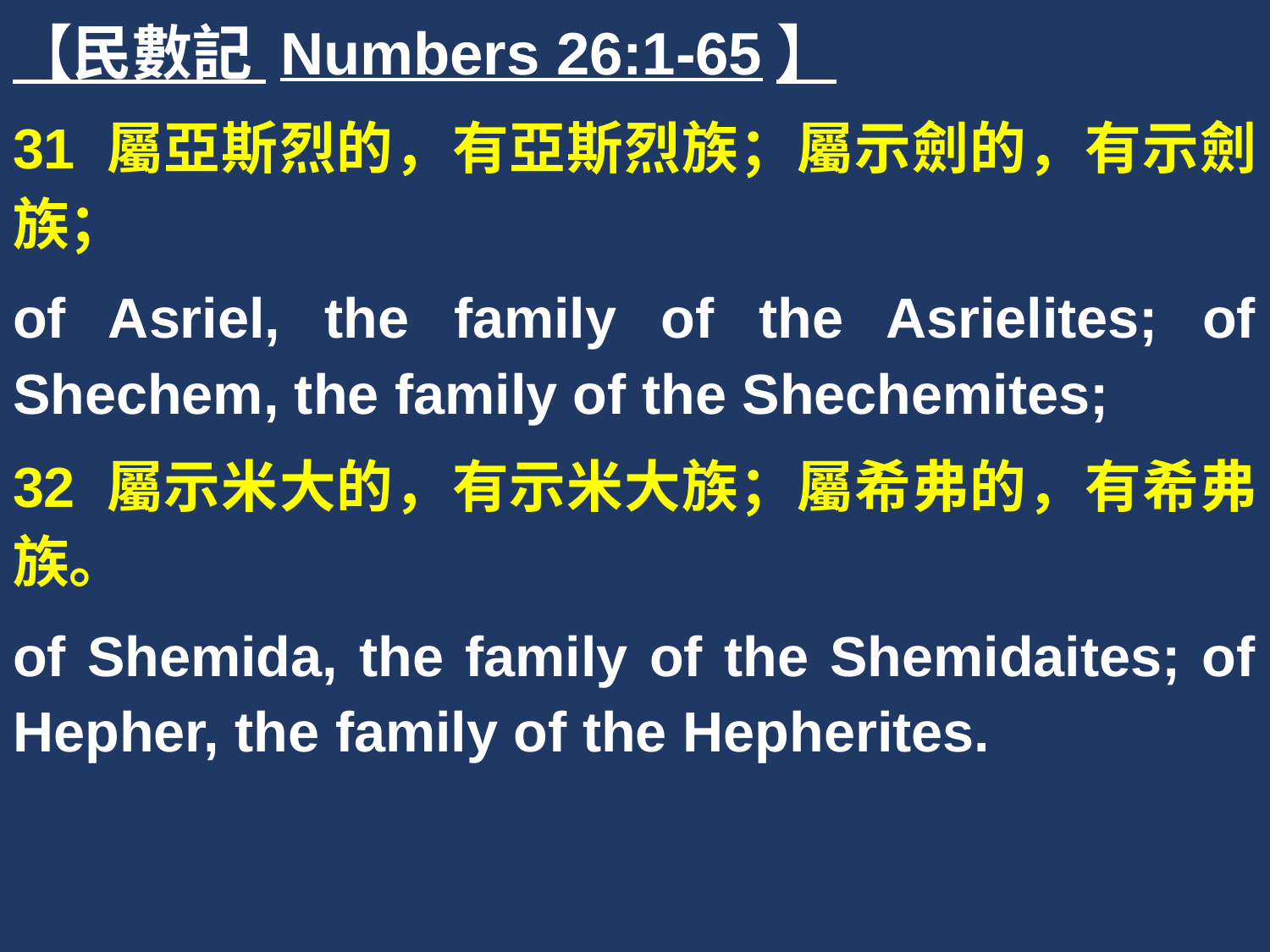

【民數記 Numbers 26:1-65】
31 屬亞斯烈的，有亞斯烈族；屬示劍的，有示劍族；
of Asriel, the family of the Asrielites; of Shechem, the family of the Shechemites;
32 屬示米大的，有示米大族；屬希弗的，有希弗族。
of Shemida, the family of the Shemidaites; of Hepher, the family of the Hepherites.